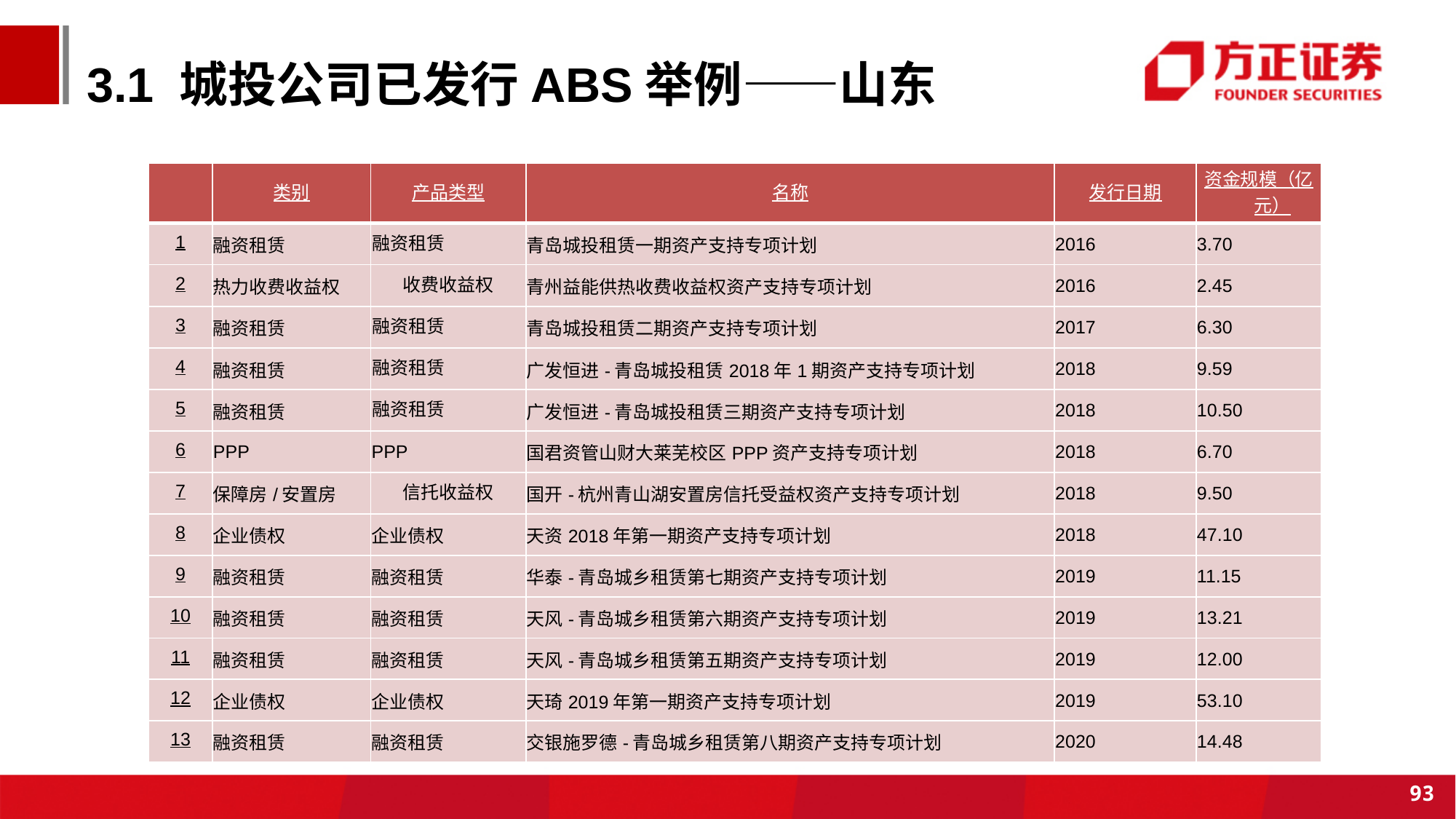

3.1 城投公司已发行ABS举例——山东
|  | 类别 | 产品类型 | 名称 | 发行日期 | 资金规模（亿元） |
| --- | --- | --- | --- | --- | --- |
| 1 | 融资租赁 | 融资租赁 | 青岛城投租赁一期资产支持专项计划 | 2016 | 3.70 |
| 2 | 热力收费收益权 | 收费收益权 | 青州益能供热收费收益权资产支持专项计划 | 2016 | 2.45 |
| 3 | 融资租赁 | 融资租赁 | 青岛城投租赁二期资产支持专项计划 | 2017 | 6.30 |
| 4 | 融资租赁 | 融资租赁 | 广发恒进-青岛城投租赁2018年1期资产支持专项计划 | 2018 | 9.59 |
| 5 | 融资租赁 | 融资租赁 | 广发恒进-青岛城投租赁三期资产支持专项计划 | 2018 | 10.50 |
| 6 | PPP | PPP | 国君资管山财大莱芜校区PPP资产支持专项计划 | 2018 | 6.70 |
| 7 | 保障房/安置房 | 信托收益权 | 国开-杭州青山湖安置房信托受益权资产支持专项计划 | 2018 | 9.50 |
| 8 | 企业债权 | 企业债权 | 天资2018年第一期资产支持专项计划 | 2018 | 47.10 |
| 9 | 融资租赁 | 融资租赁 | 华泰-青岛城乡租赁第七期资产支持专项计划 | 2019 | 11.15 |
| 10 | 融资租赁 | 融资租赁 | 天风-青岛城乡租赁第六期资产支持专项计划 | 2019 | 13.21 |
| 11 | 融资租赁 | 融资租赁 | 天风-青岛城乡租赁第五期资产支持专项计划 | 2019 | 12.00 |
| 12 | 企业债权 | 企业债权 | 天琦2019年第一期资产支持专项计划 | 2019 | 53.10 |
| 13 | 融资租赁 | 融资租赁 | 交银施罗德-青岛城乡租赁第八期资产支持专项计划 | 2020 | 14.48 |
93